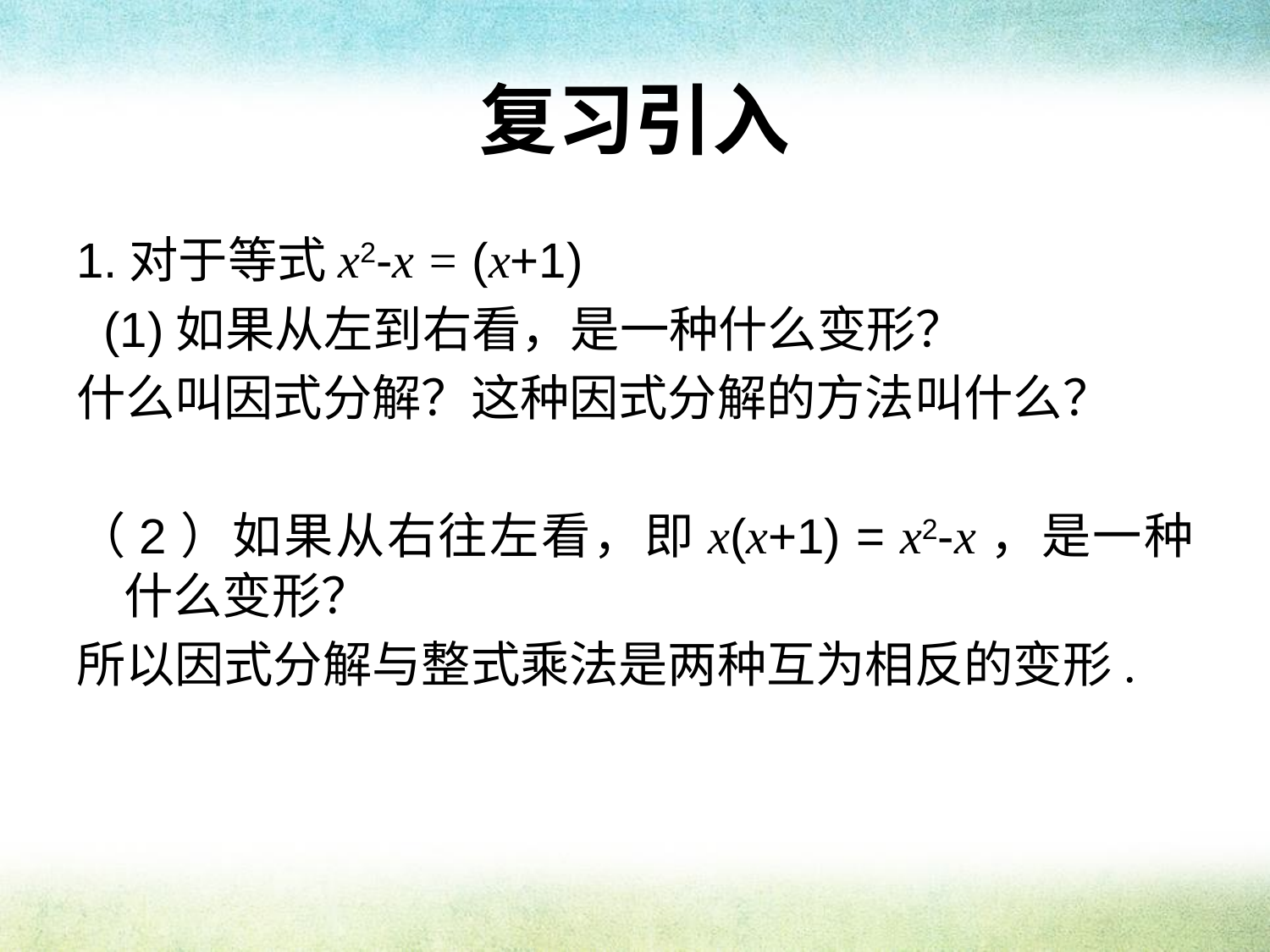

# 复习引入
1.对于等式x2-x = (x+1)
  (1)如果从左到右看，是一种什么变形？
什么叫因式分解？这种因式分解的方法叫什么？

（2）如果从右往左看，即x(x+1) = x2-x，是一种什么变形？
所以因式分解与整式乘法是两种互为相反的变形.